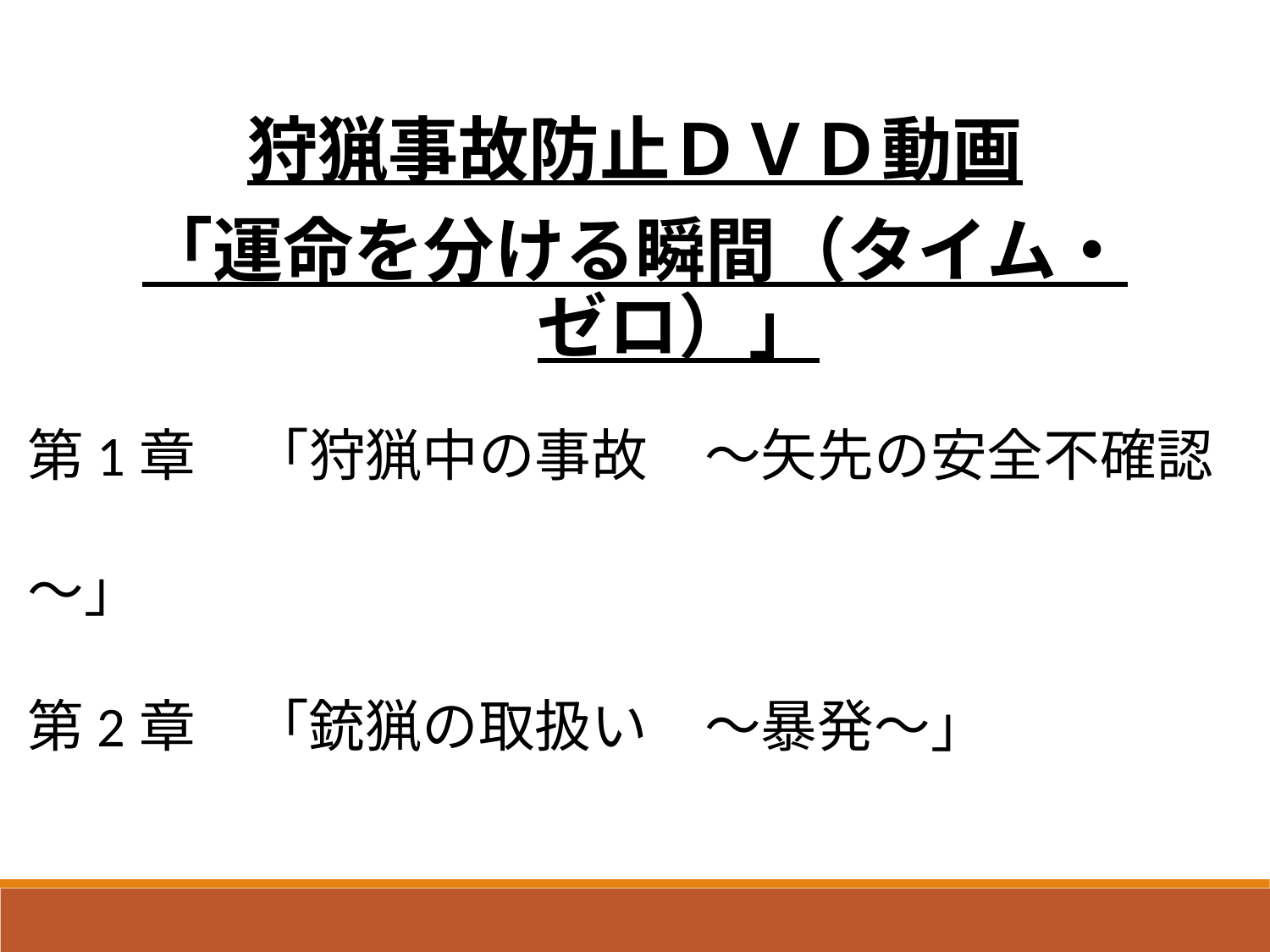

狩猟事故防止ＤＶＤ動画
「運命を分ける瞬間（タイム・ゼロ）」
第1章　「狩猟中の事故　～矢先の安全不確認～」
第2章　「銃猟の取扱い　～暴発～」